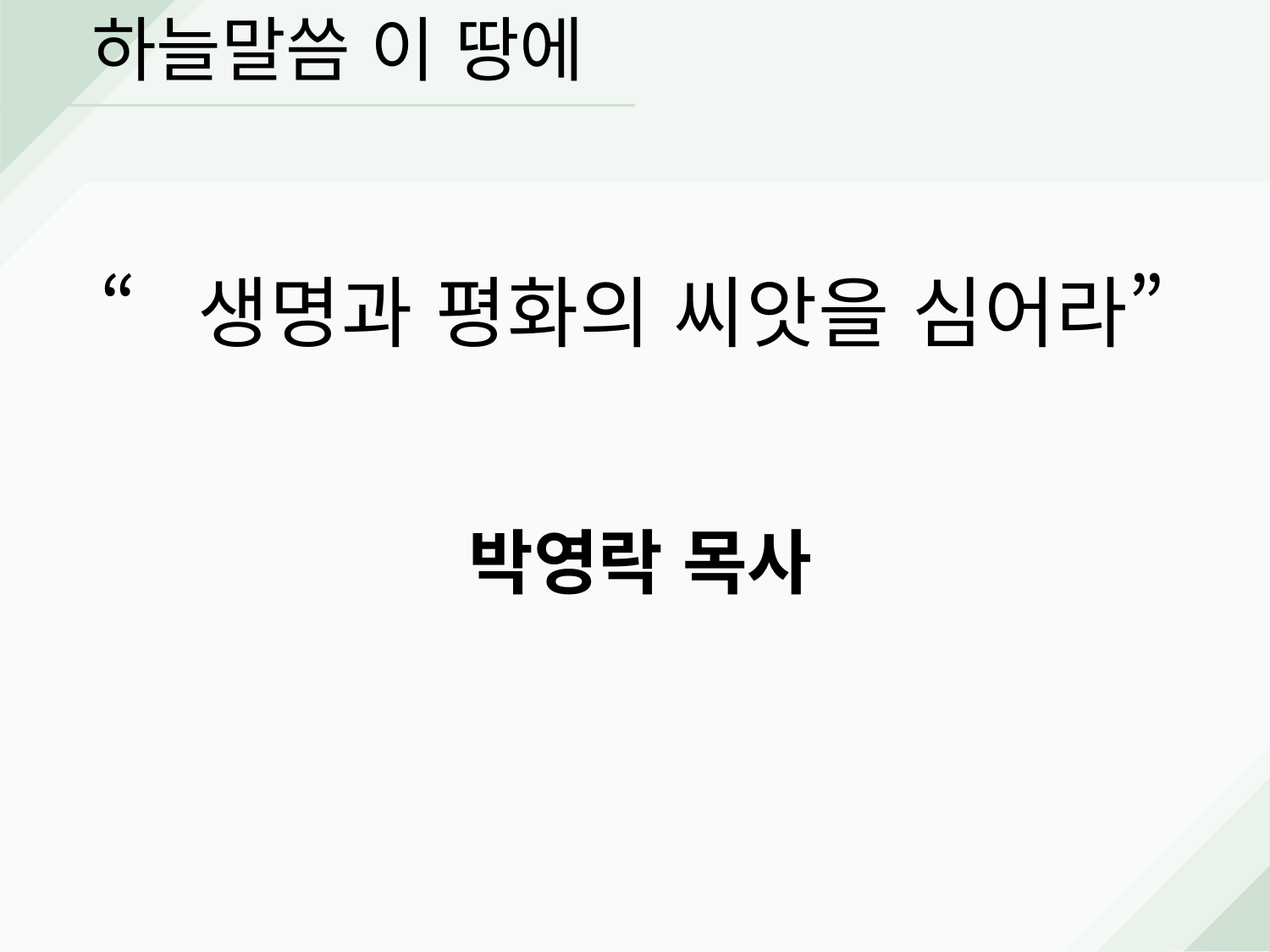

하늘말씀 이 땅에

“생명과 평화의 씨앗을 심어라”
박영락 목사